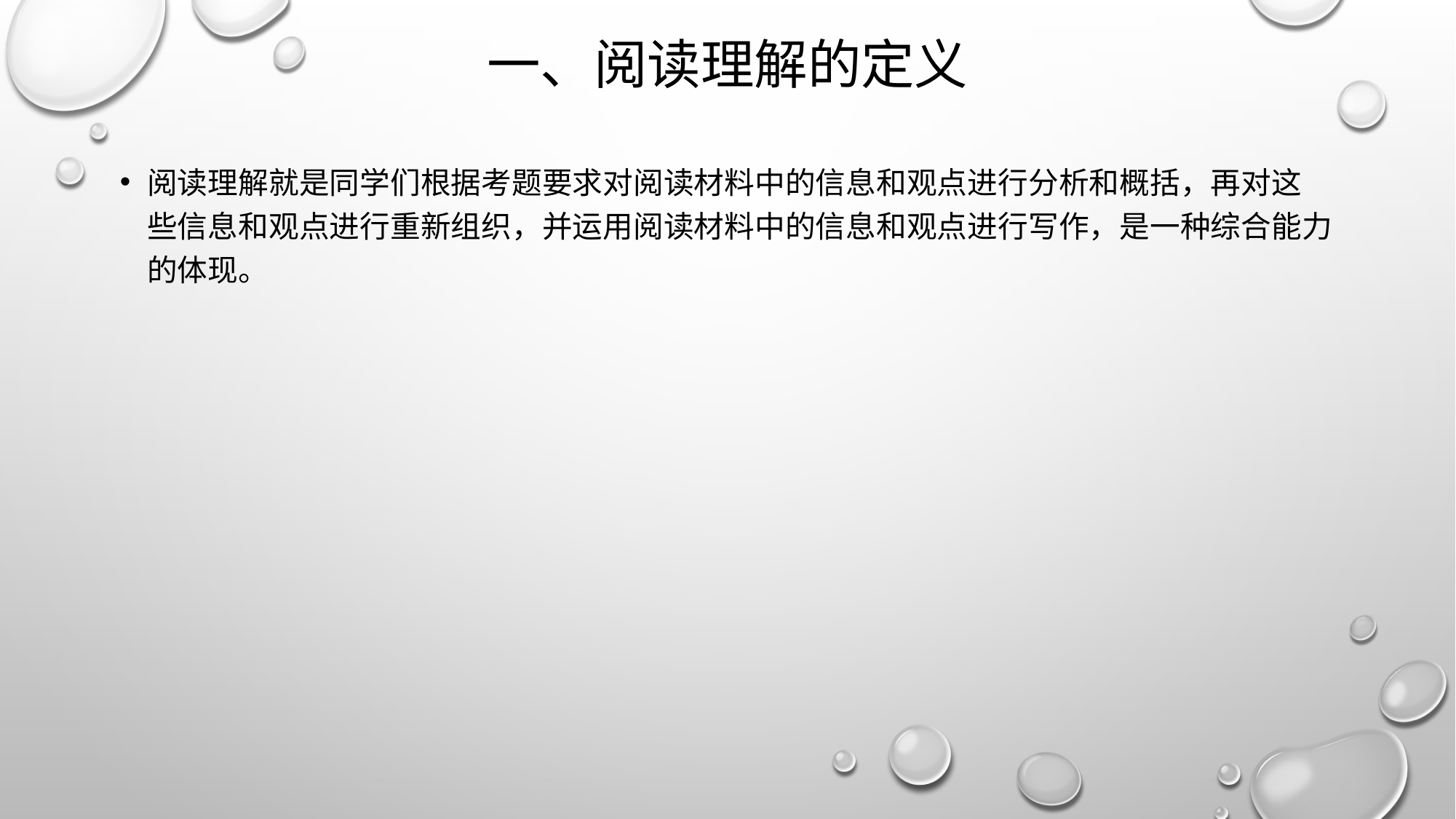

# 一、阅读理解的定义
阅读理解就是同学们根据考题要求对阅读材料中的信息和观点进行分析和概括，再对这 些信息和观点进行重新组织，并运用阅读材料中的信息和观点进行写作，是一种综合能力的体现。